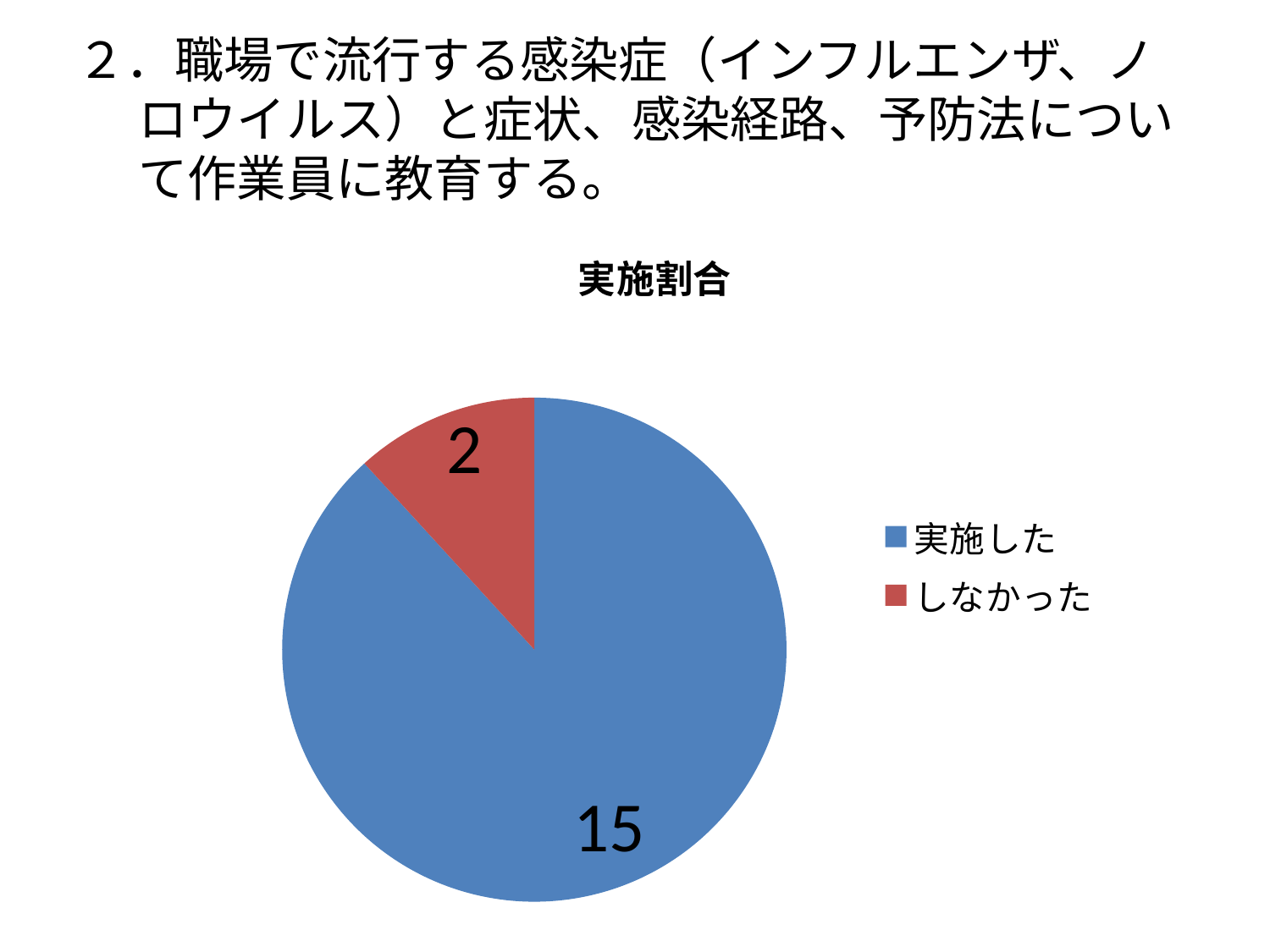

# ２．職場で流行する感染症（インフルエンザ、ノロウイルス）と症状、感染経路、予防法について作業員に教育する。

### Chart:

| Category | 実施割合 |
|---|---|
| 実施した | 15.0 |
| しなかった | 2.0 |